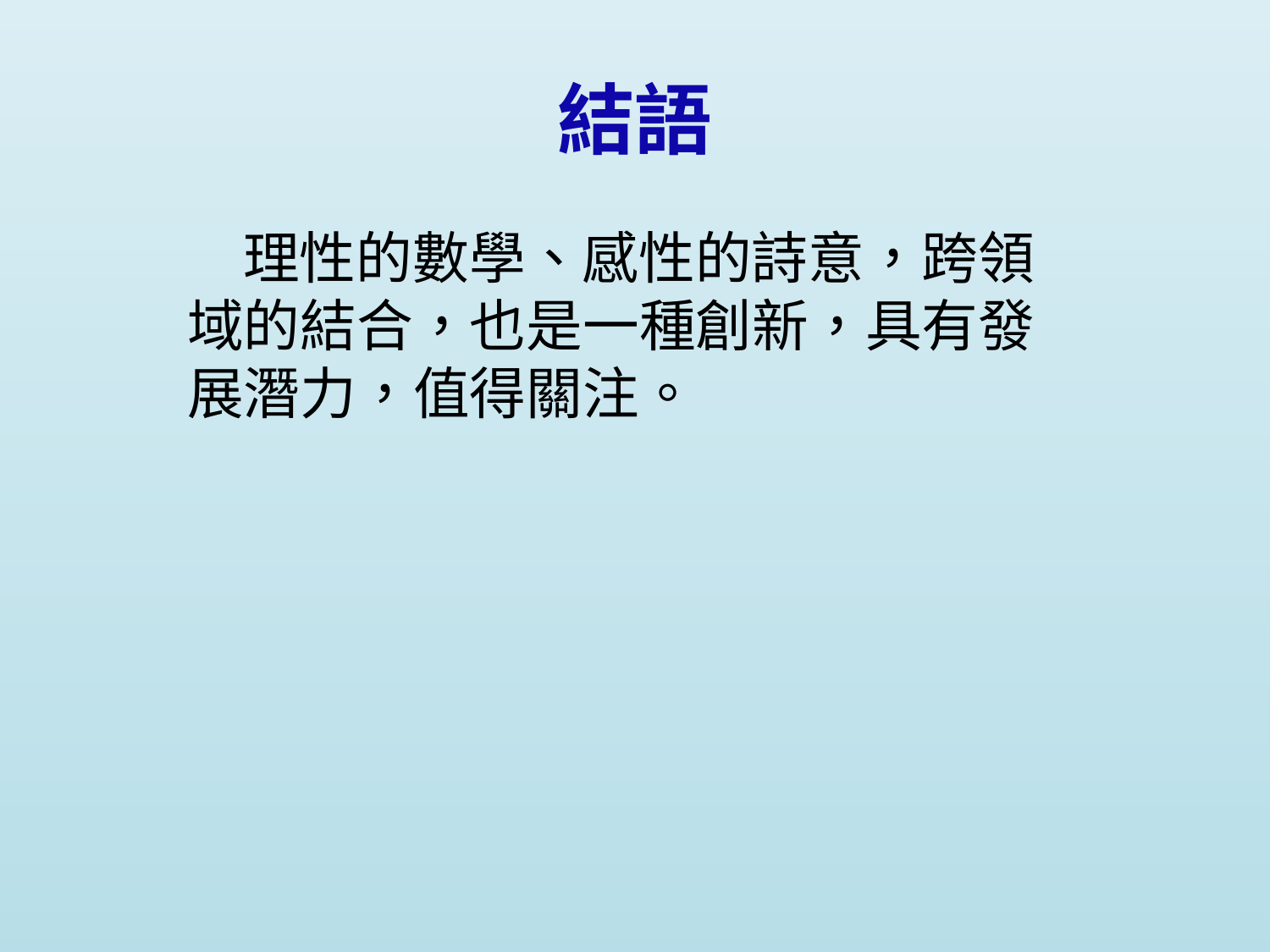

# 結語
    理性的數學、感性的詩意，跨領域的結合，也是一種創新，具有發展潛力，值得關注。